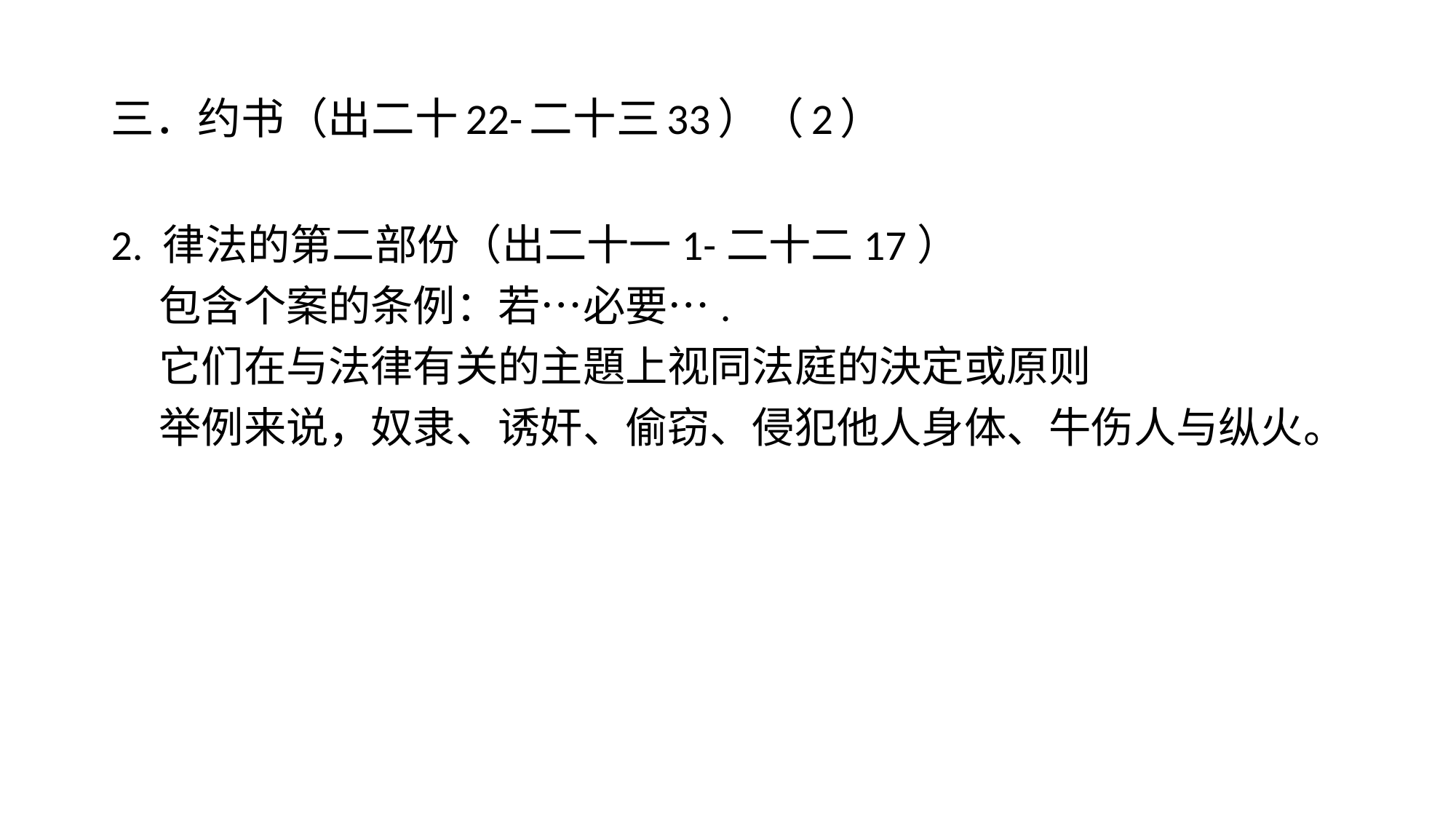

# 三．约书（出二十22-二十三33）（2）
2. 律法的第二部份（出二十一1-二十二17）
    包含个案的条例：若…必要….
    它们在与法律有关的主題上视同法庭的決定或原则
    举例来说，奴隶、诱奸、偷窃、侵犯他人身体、牛伤人与纵火。